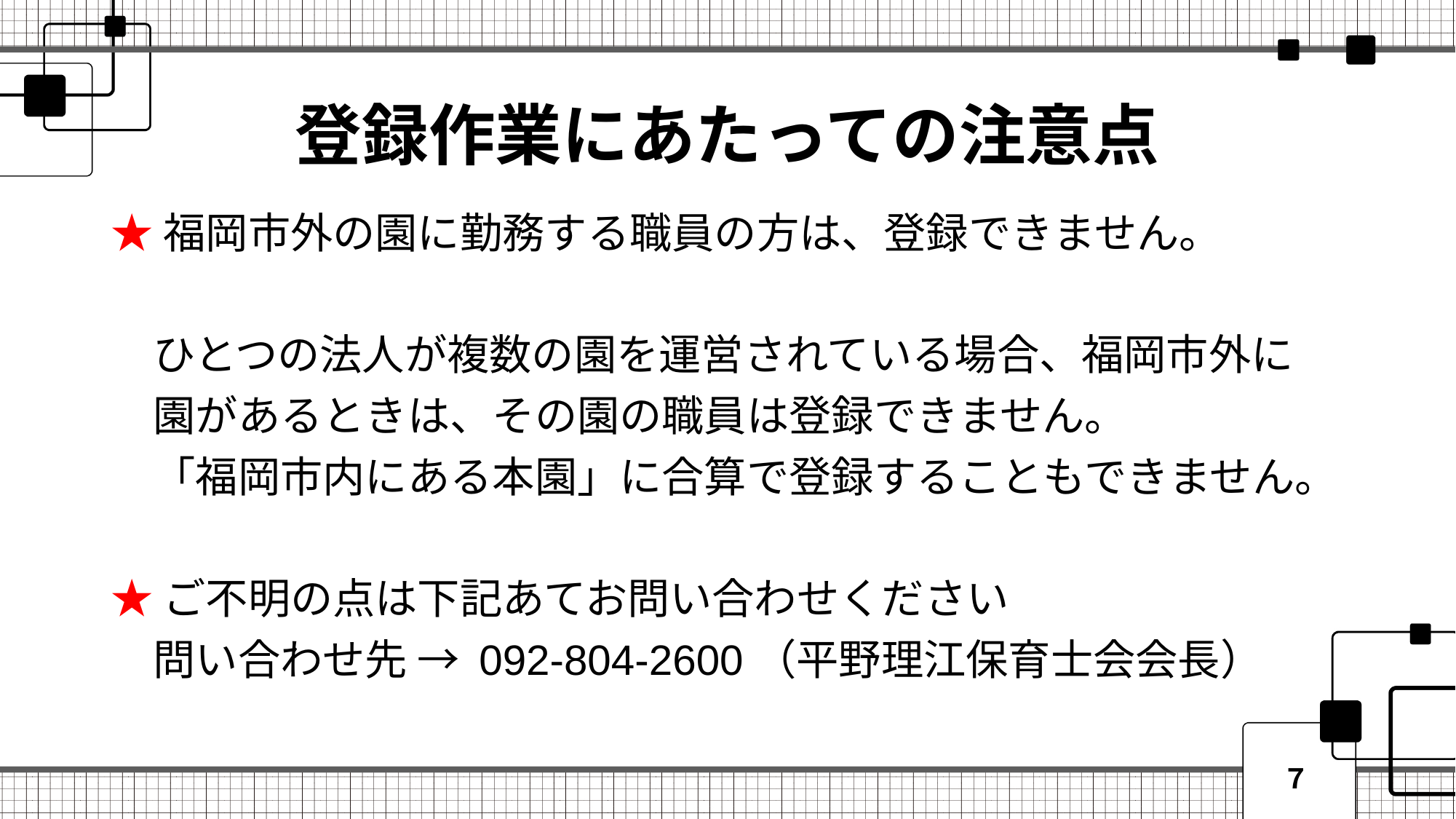

# 登録作業にあたっての注意点
★福岡市外の園に勤務する職員の方は、登録できません。

　ひとつの法人が複数の園を運営されている場合、福岡市外に
　園があるときは、その園の職員は登録できません。
　「福岡市内にある本園」に合算で登録することもできません。

★ご不明の点は下記あてお問い合わせください
　問い合わせ先 → 092-804-2600（平野理江保育士会会長）

７